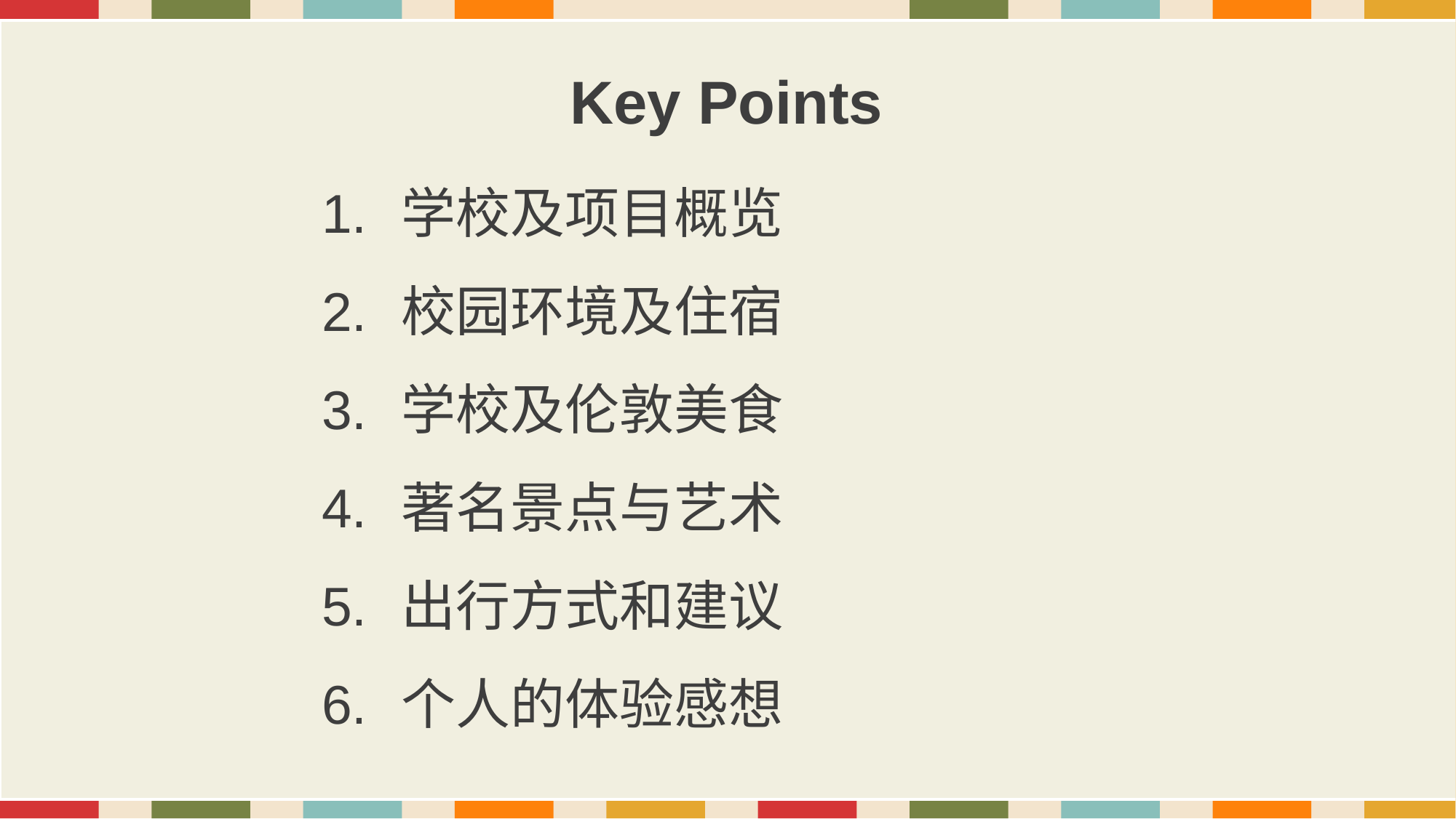

Key Points
 学校及项目概览
 校园环境及住宿
 学校及伦敦美食
 著名景点与艺术
 出行方式和建议
 个人的体验感想